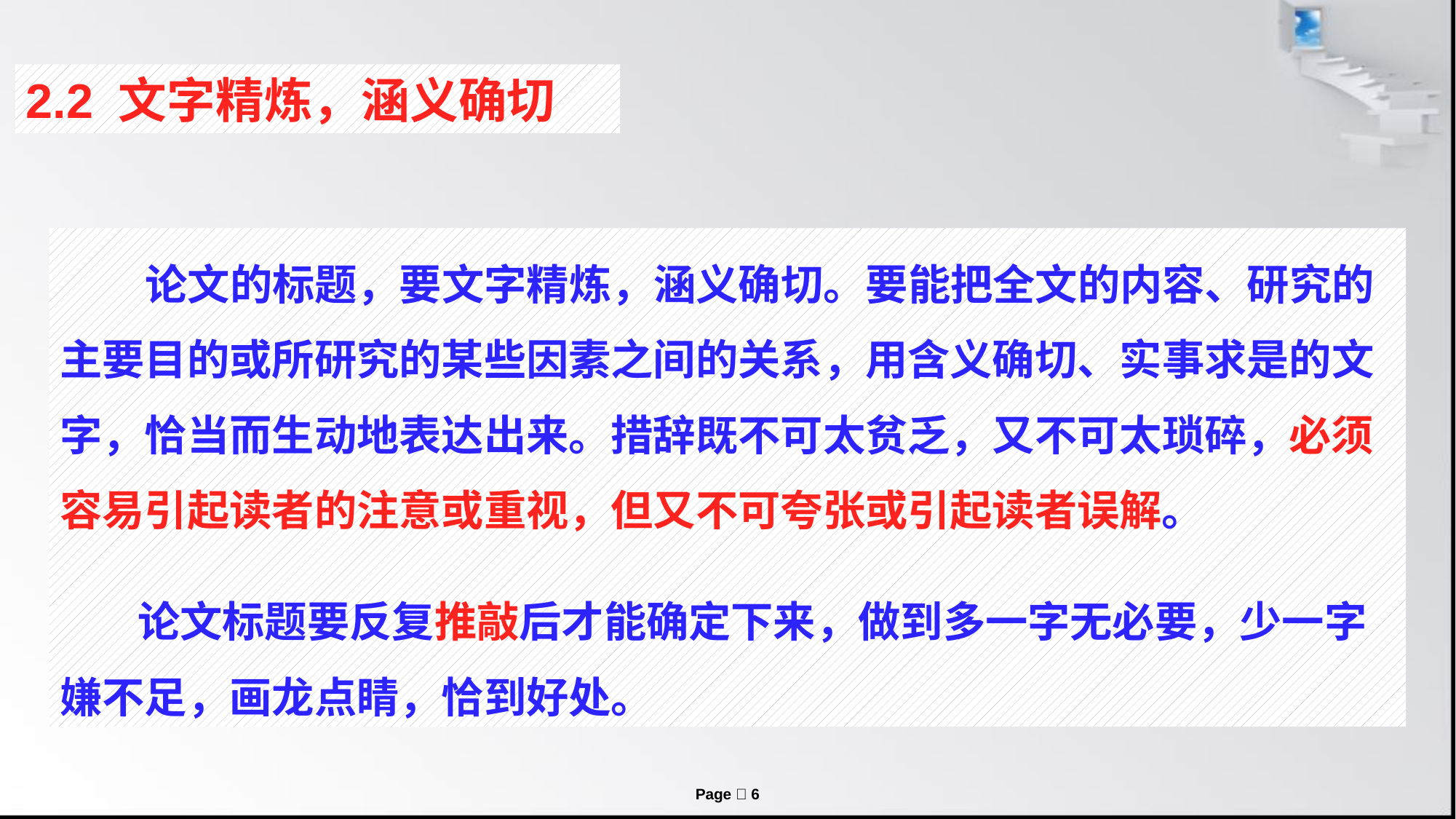

2.2 文字精炼，涵义确切
         论文的标题，要文字精炼，涵义确切。要能把全文的内容、研究的主要目的或所研究的某些因素之间的关系，用含义确切、实事求是的文字，恰当而生动地表达出来。措辞既不可太贫乏，又不可太琐碎，必须容易引起读者的注意或重视，但又不可夸张或引起读者误解。
       论文标题要反复推敲后才能确定下来，做到多一字无必要，少一字嫌不足，画龙点睛，恰到好处。
6